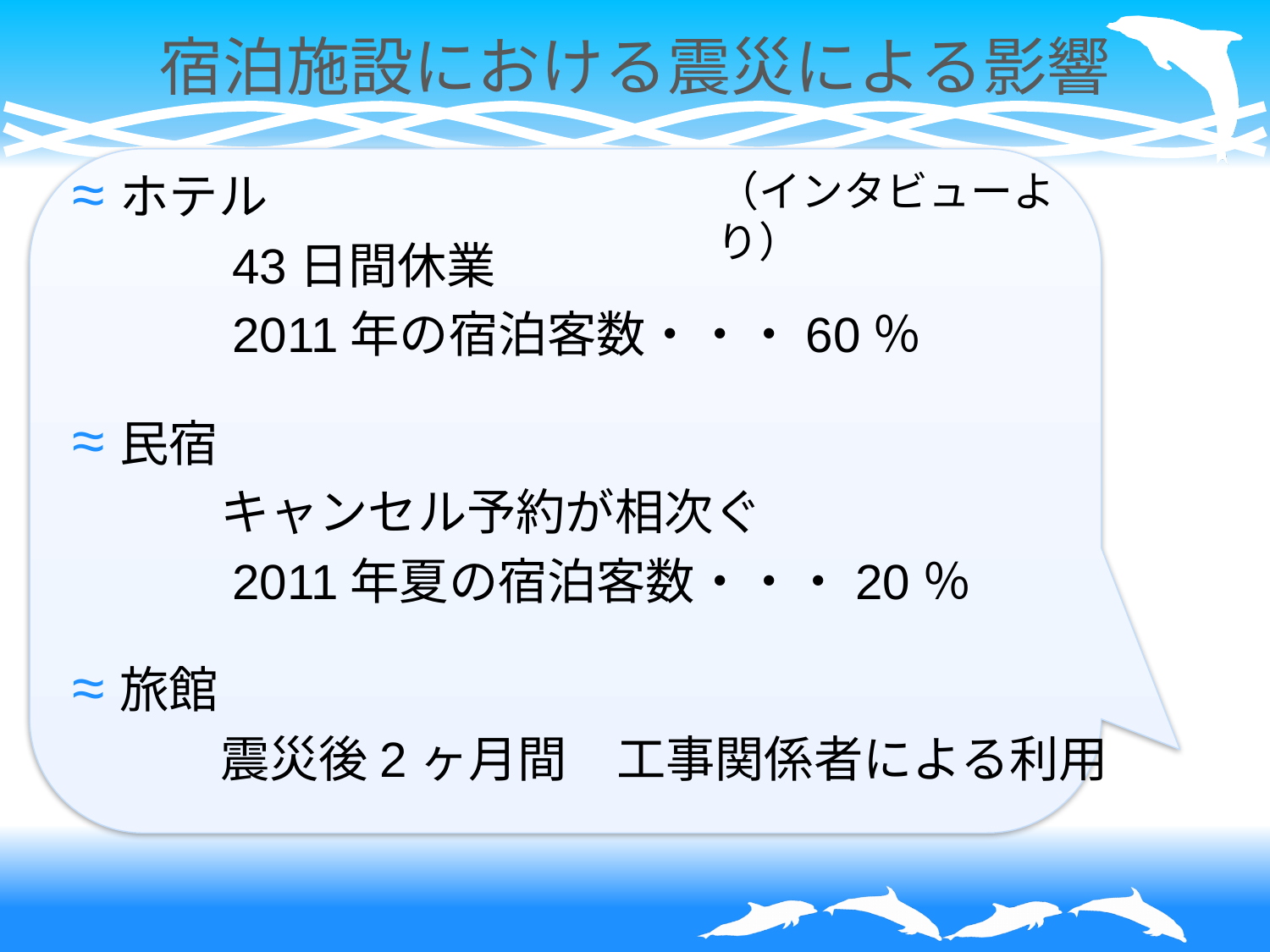

# 宿泊施設における震災による影響

ホテル
　　　43日間休業
　　　2011年の宿泊客数・・・60％

民宿
　　　キャンセル予約が相次ぐ
　　　2011年夏の宿泊客数・・・20％

旅館
　　　震災後2ヶ月間　工事関係者による利用
（インタビューより）